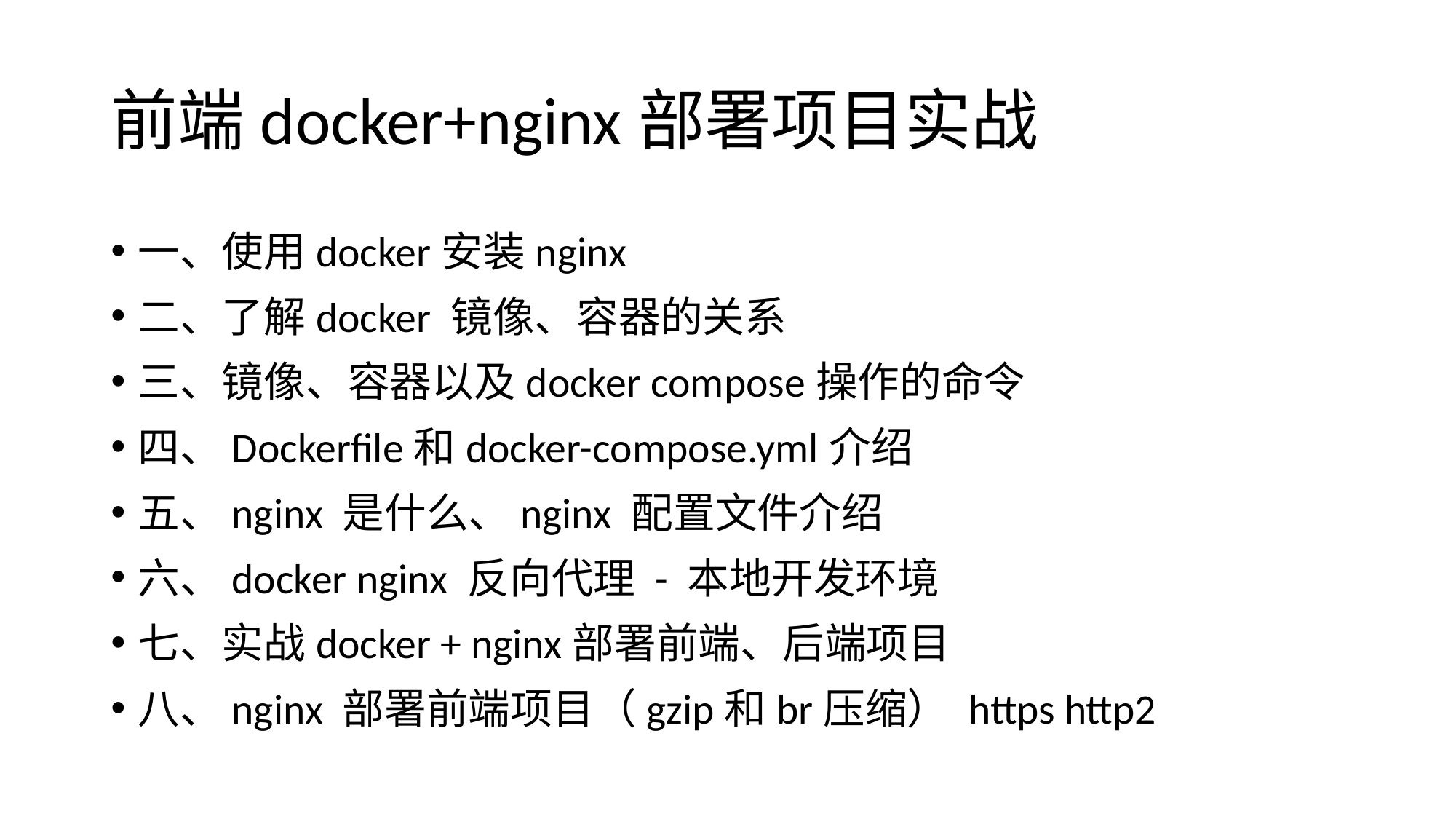

# 前端docker+nginx部署项目实战
一、使用docker安装nginx
二、了解docker 镜像、容器的关系
三、镜像、容器以及docker compose操作的命令
四、Dockerfile和docker-compose.yml介绍
五、nginx 是什么、nginx 配置文件介绍
六、docker nginx 反向代理 - 本地开发环境
七、实战docker + nginx部署前端、后端项目
八、nginx 部署前端项目（gzip和br压缩） https http2